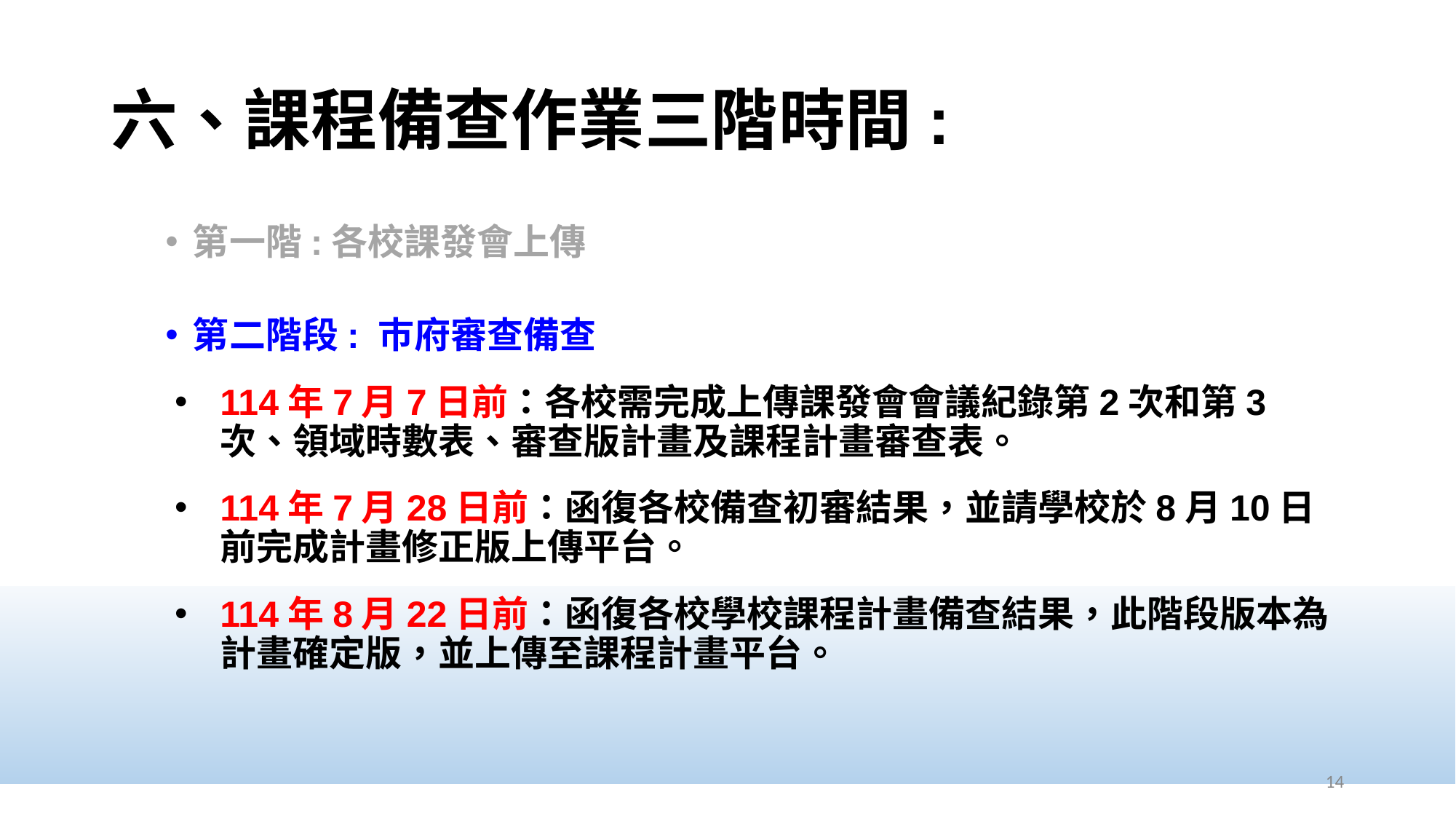

# 六、課程備查作業三階時間:
第一階:各校課發會上傳

第二階段: 巿府審查備查
114年7月7日前：各校需完成上傳課發會會議紀錄第2次和第3次、領域時數表、審查版計畫及課程計畫審查表。
114年7月28日前：函復各校備查初審結果，並請學校於8月10日前完成計畫修正版上傳平台。
114年8月22日前：函復各校學校課程計畫備查結果，此階段版本為計畫確定版，並上傳至課程計畫平台。

14